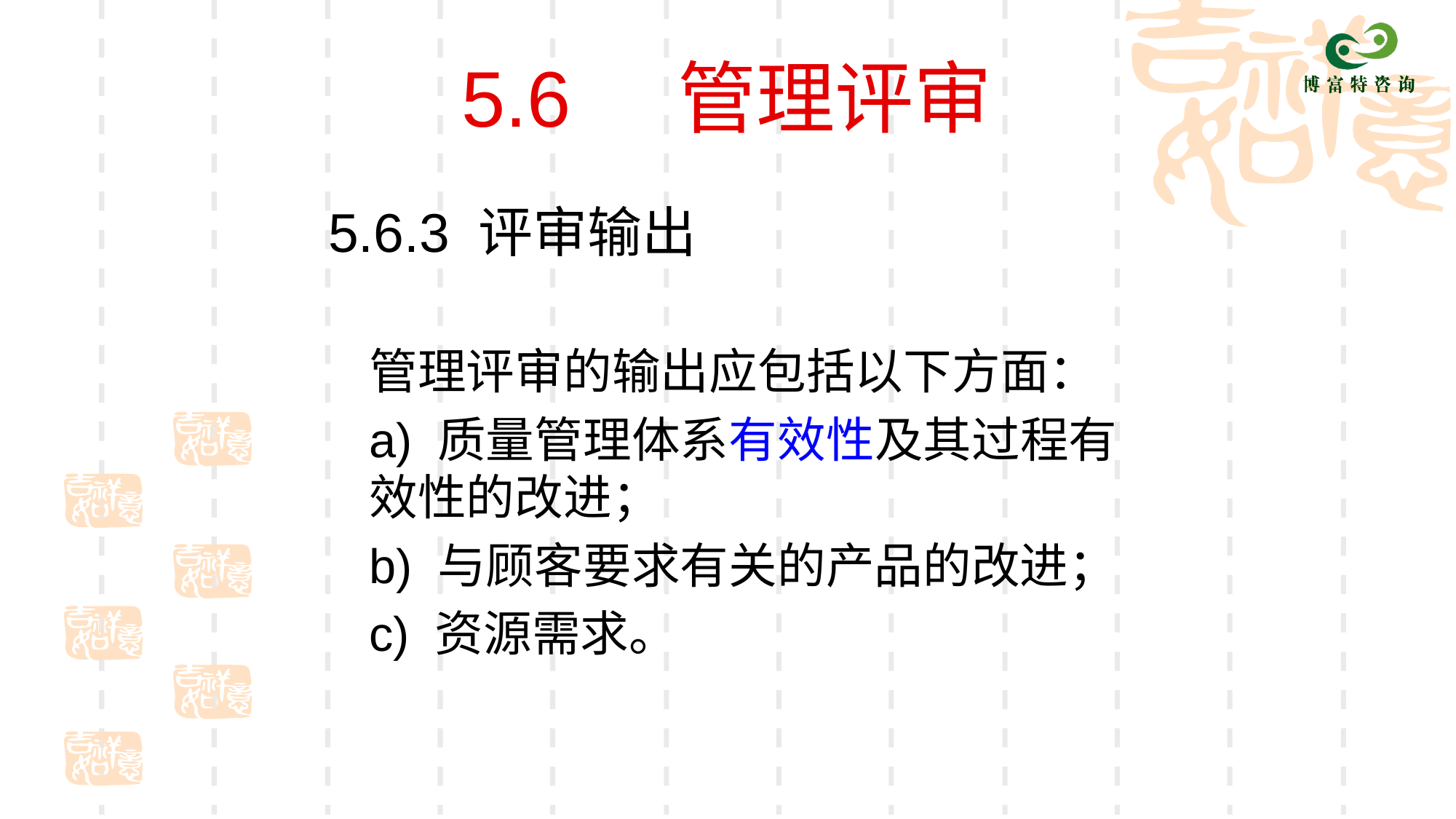

# 5.6    管理评审
5.6.3	评审输出

	管理评审的输出应包括以下方面：
	a) 质量管理体系有效性及其过程有效性的改进；
	b) 与顾客要求有关的产品的改进；
	c) 资源需求。